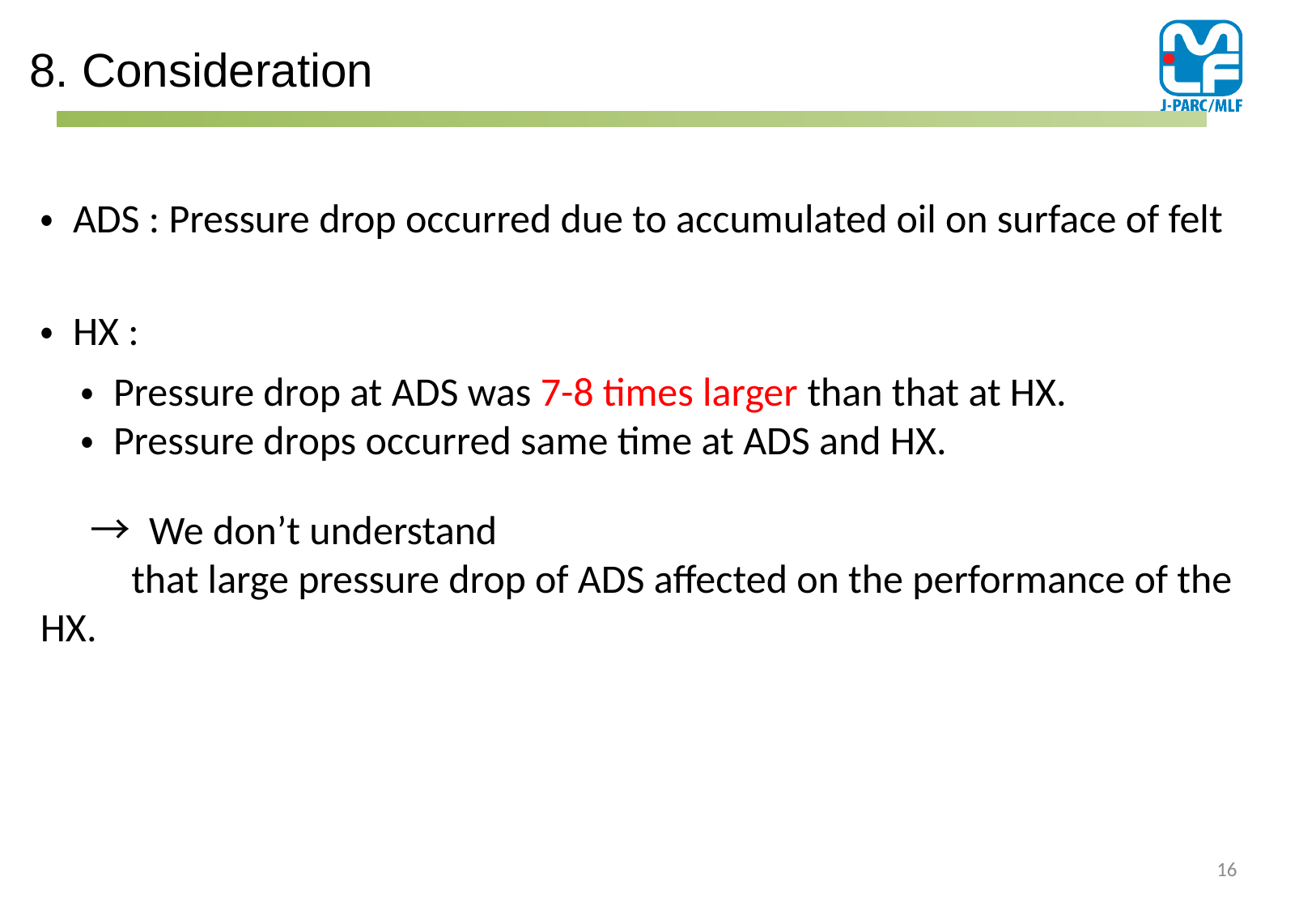

8. Consideration
・ ADS : Pressure drop occurred due to accumulated oil on surface of felt
・ HX :
　・ Pressure drop at ADS was 7-8 times larger than that at HX.
　・ Pressure drops occurred same time at ADS and HX.
　 → We don’t understand
          that large pressure drop of ADS affected on the performance of the HX.
16